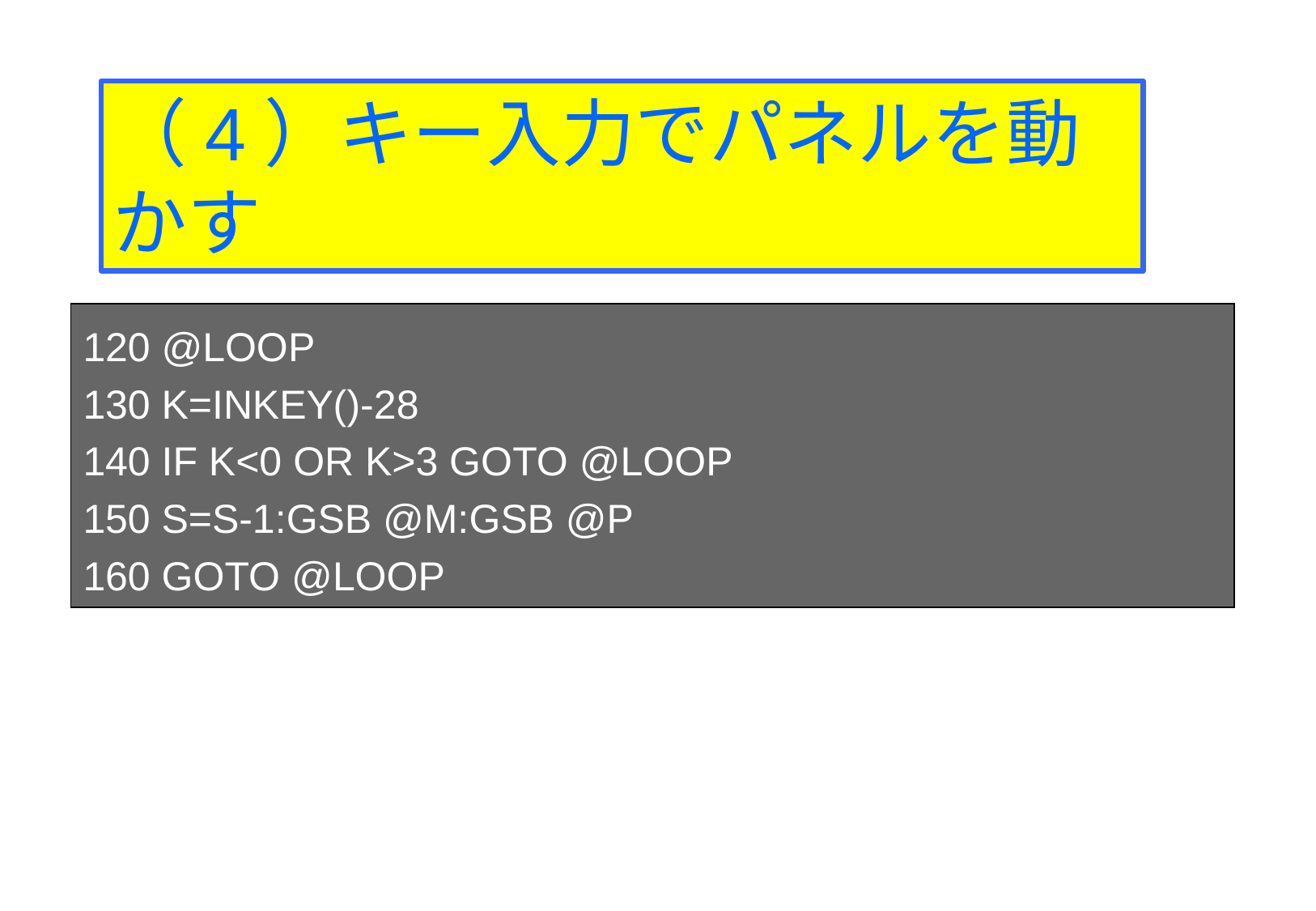

（4）キー入力でパネルを動かす
120 @LOOP
130 K=INKEY()-28
140 IF K<0 OR K>3 GOTO @LOOP
150 S=S-1:GSB @M:GSB @P
160 GOTO @LOOP